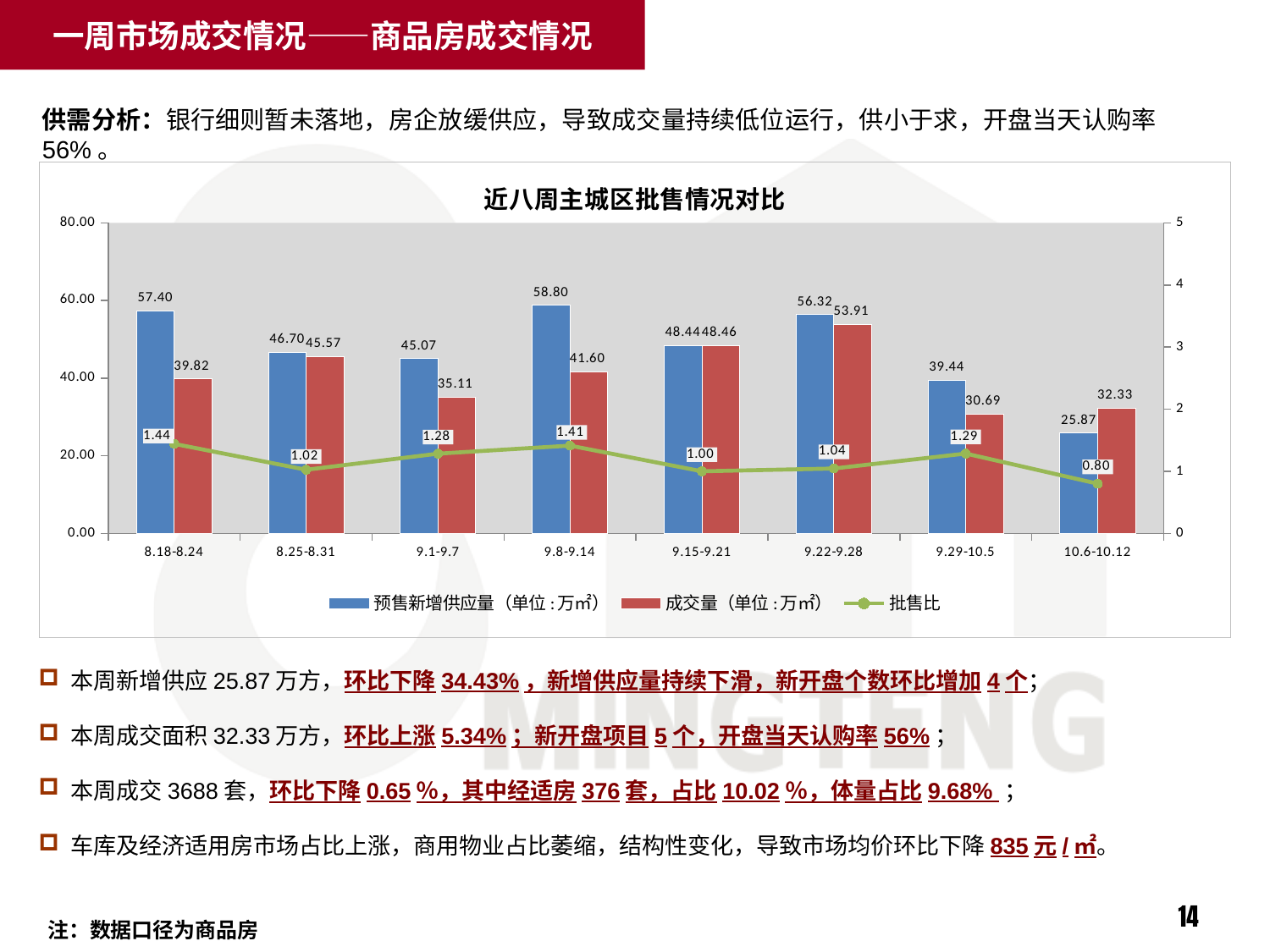

一周市场成交情况——商品房成交情况
供需分析：银行细则暂未落地，房企放缓供应，导致成交量持续低位运行，供小于求，开盘当天认购率56%。

### Chart

| Category | 预售新增供应量（单位:万㎡） | 成交量（单位:万㎡） | 批售比 |
|---|---|---|---|
| 8.18-8.24 | 57.4 | 39.82 | 1.4414866901054715 |
| 8.25-8.31 | 46.7 | 45.57 | 1.0247970155804258 |
| 9.1-9.7 | 45.07 | 35.11 | 1.283679863286813 |
| 9.8-9.14 | 58.8 | 41.6 | 1.4134615384615379 |
| 9.15-9.21 | 48.44 | 48.46 | 0.999587288485348 |
| 9.22-9.28 | 56.32 | 53.91 | 1.044704136523836 |
| 9.29-10.5 | 39.44 | 30.69 | 1.285109156076898 |
| 10.6-10.12 | 25.87 | 32.33 | 0.8001855861429014 |
 本周新增供应25.87万方，环比下降34.43%，新增供应量持续下滑，新开盘个数环比增加4个；

 本周成交面积32.33万方，环比上涨5.34%；新开盘项目5个，开盘当天认购率56%；

 本周成交3688套，环比下降0.65％，其中经适房376套，占比10.02％，体量占比9.68% ；

 车库及经济适用房市场占比上涨，商用物业占比萎缩，结构性变化，导致市场均价环比下降835元/㎡。
14
注：数据口径为商品房